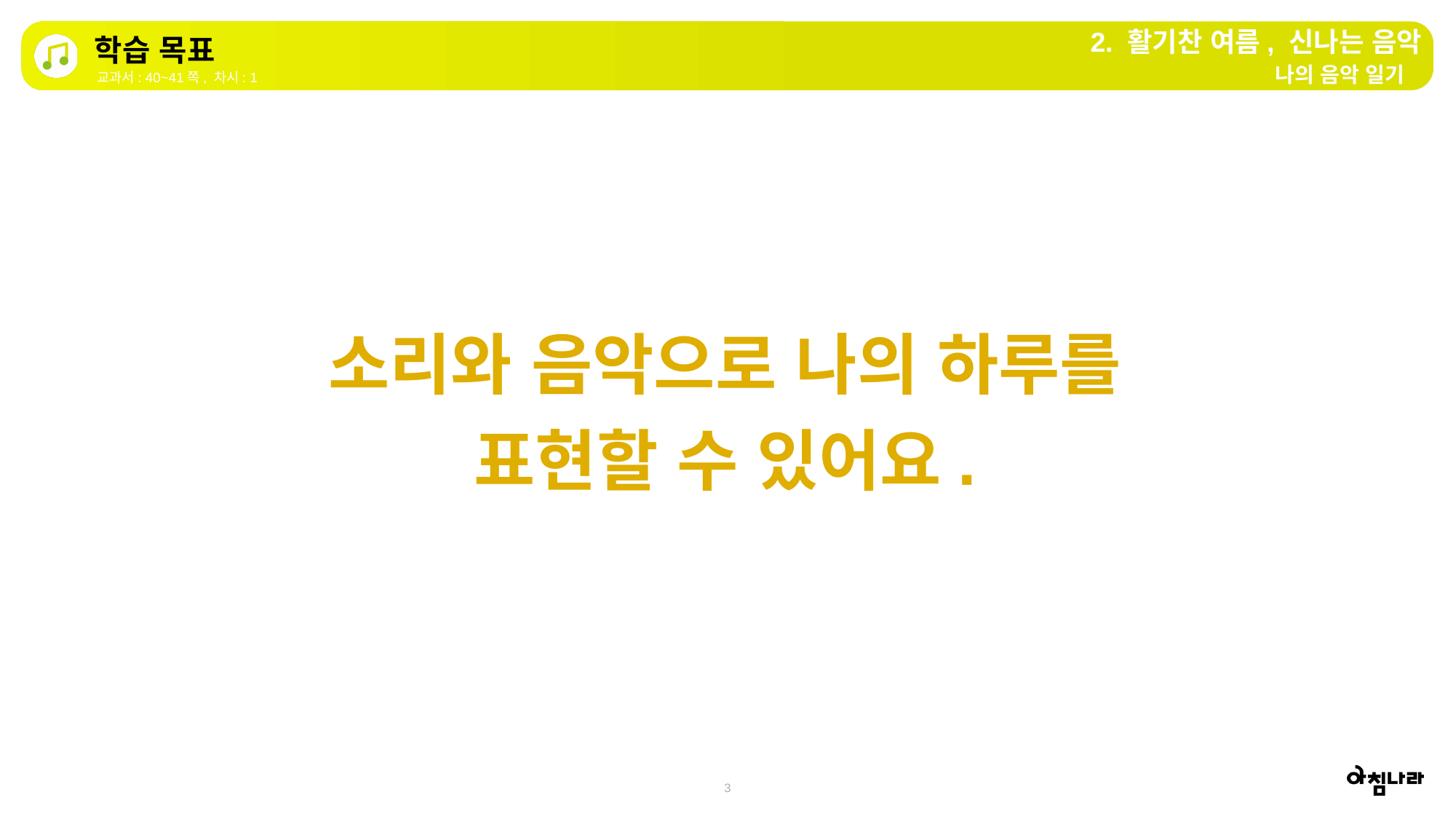

2. 활기찬 여름, 신나는 음악
학습 목표
나의 음악 일기
교과서: 40~41쪽, 차시: 1
소리와 음악으로 나의 하루를 표현할 수 있어요.
3